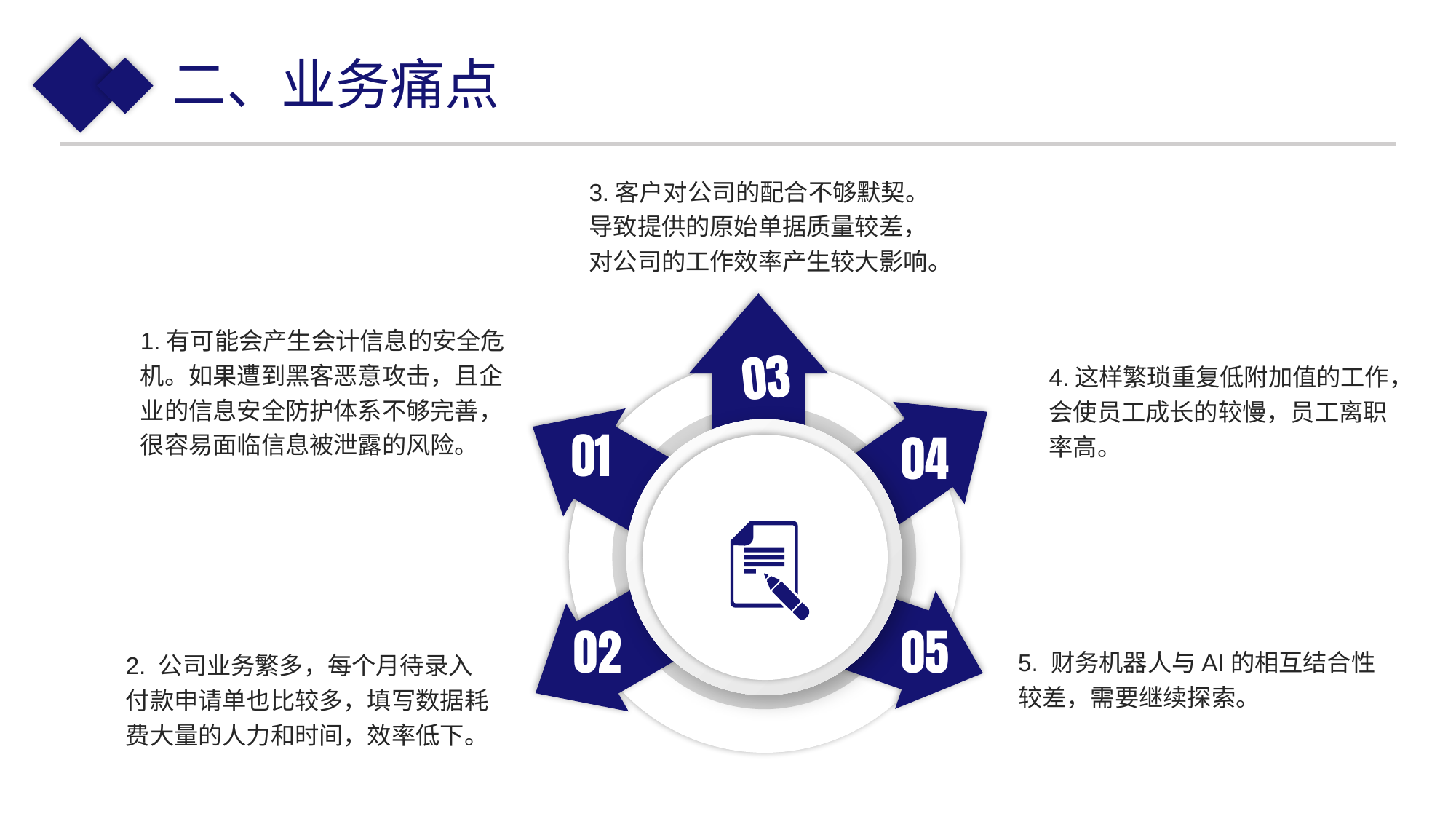

二、业务痛点

3.客户对公司的配合不够默契。导致提供的原始单据质量较差，对公司的工作效率产生较大影响。

03

01
04

02
05
1.有可能会产生会计信息的安全危机。如果遭到黑客恶意攻击，且企业的信息安全防护体系不够完善，很容易面临信息被泄露的风险。
4.这样繁琐重复低附加值的工作，会使员工成长的较慢，员工离职率高。
5. 财务机器人与AI的相互结合性较差，需要继续探索。
2. 公司业务繁多，每个月待录入付款申请单也比较多，填写数据耗费大量的人力和时间，效率低下。